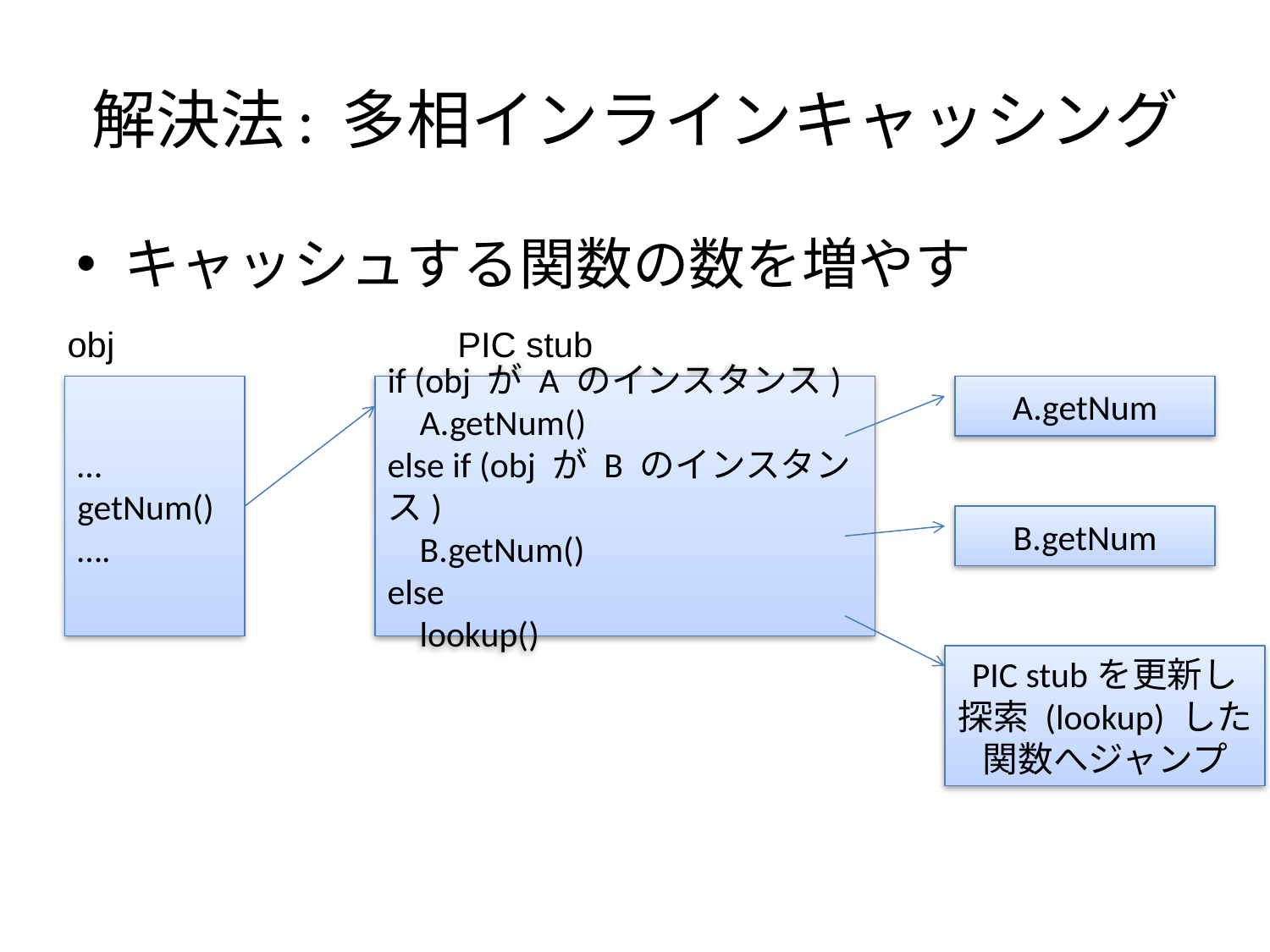

# 解決法: 多相インラインキャッシング
キャッシュする関数の数を増やす
obj
PIC stub
…
getNum()
….
if (obj が A のインスタンス)
    A.getNum()
else if (obj が B のインスタンス)
    B.getNum()
else
    lookup()
A.getNum
B.getNum
PIC stubを更新し
探索 (lookup) した関数へジャンプ